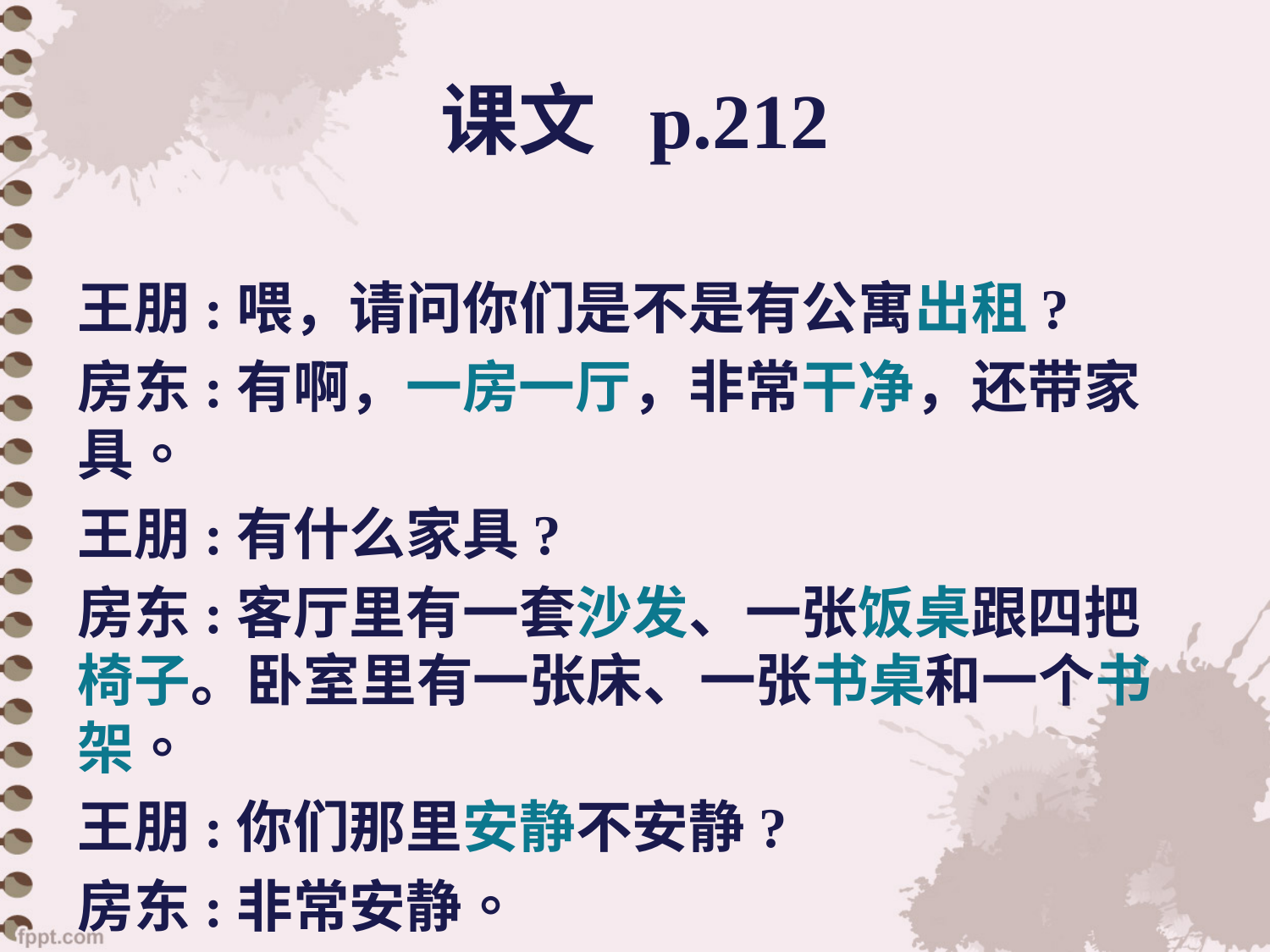

# 课文  p.212
王朋:喂，请问你们是不是有公寓出租?
房东:有啊，一房一厅，非常干净，还带家具。
王朋:有什么家具?
房东:客厅里有一套沙发、一张饭桌跟四把椅子。卧室里有一张床、一张书桌和一个书架。
王朋:你们那里安静不安静?
房东:非常安静。